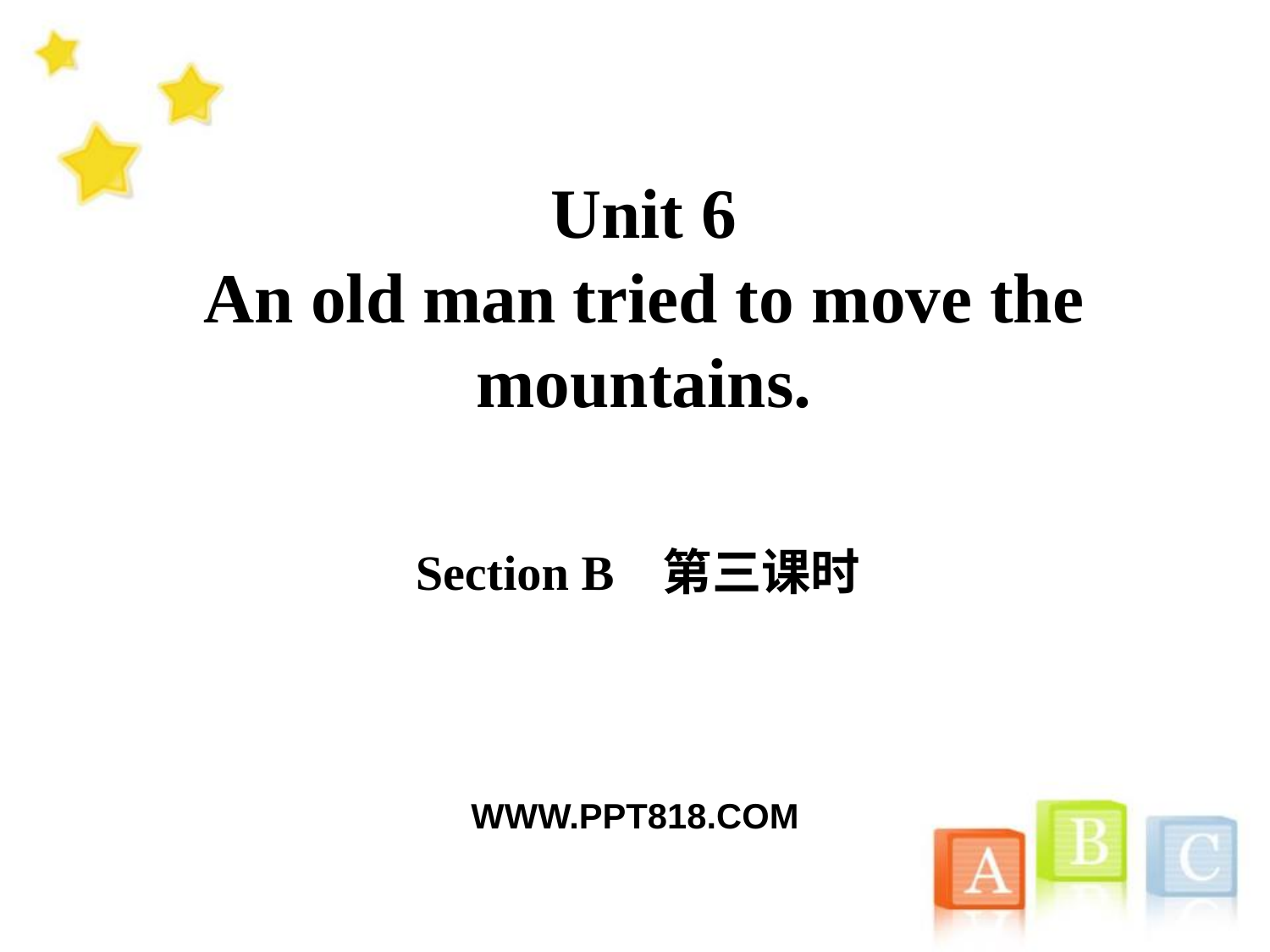

Unit 6
An old man tried to move the mountains.
Section B   第三课时
WWW.PPT818.COM